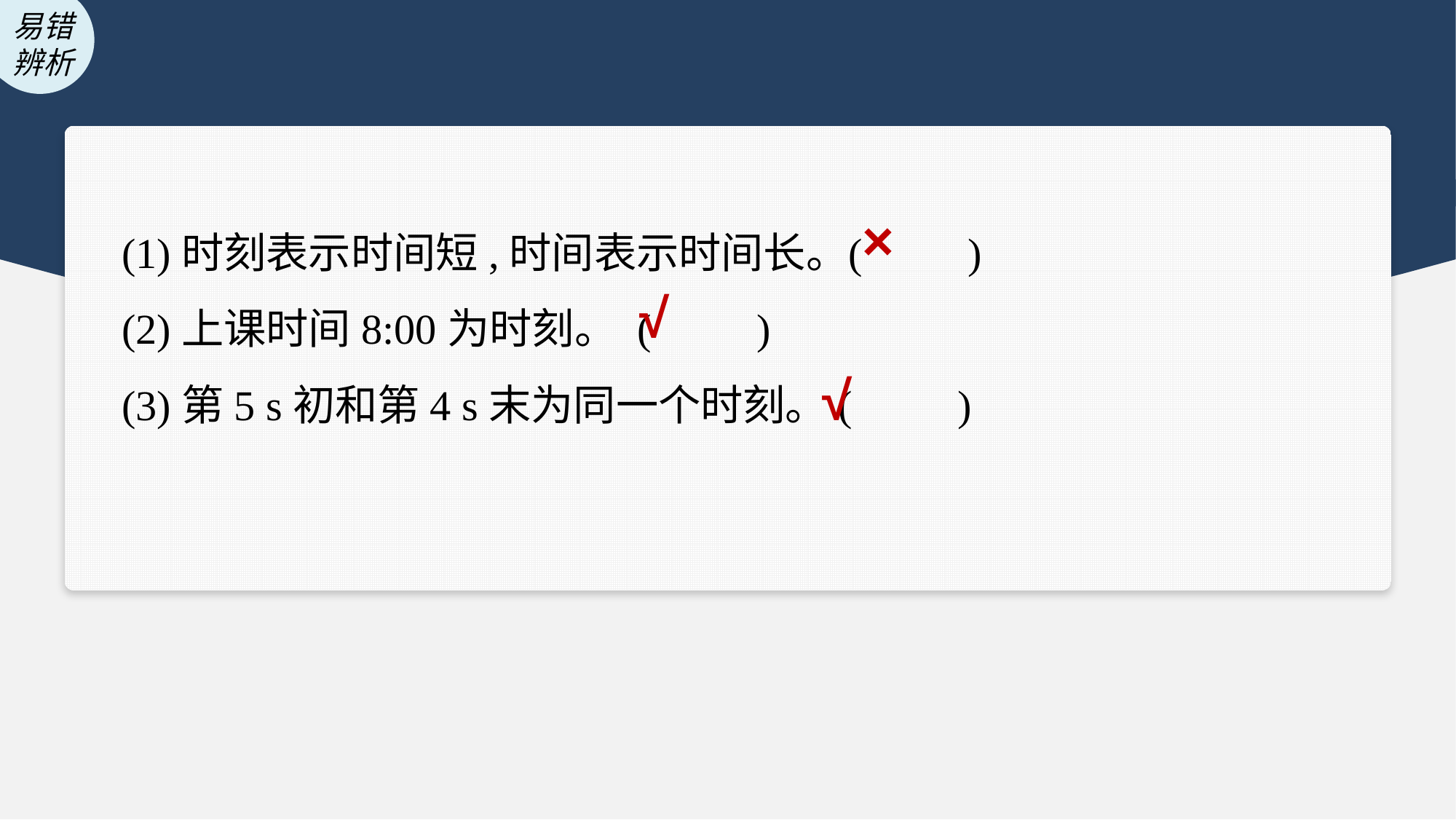

(1)时刻表示时间短,时间表示时间长。	(　　)
(2)上课时间8:00为时刻。 (　　)
(3)第5 s初和第4 s末为同一个时刻。(　　)
×
√
√